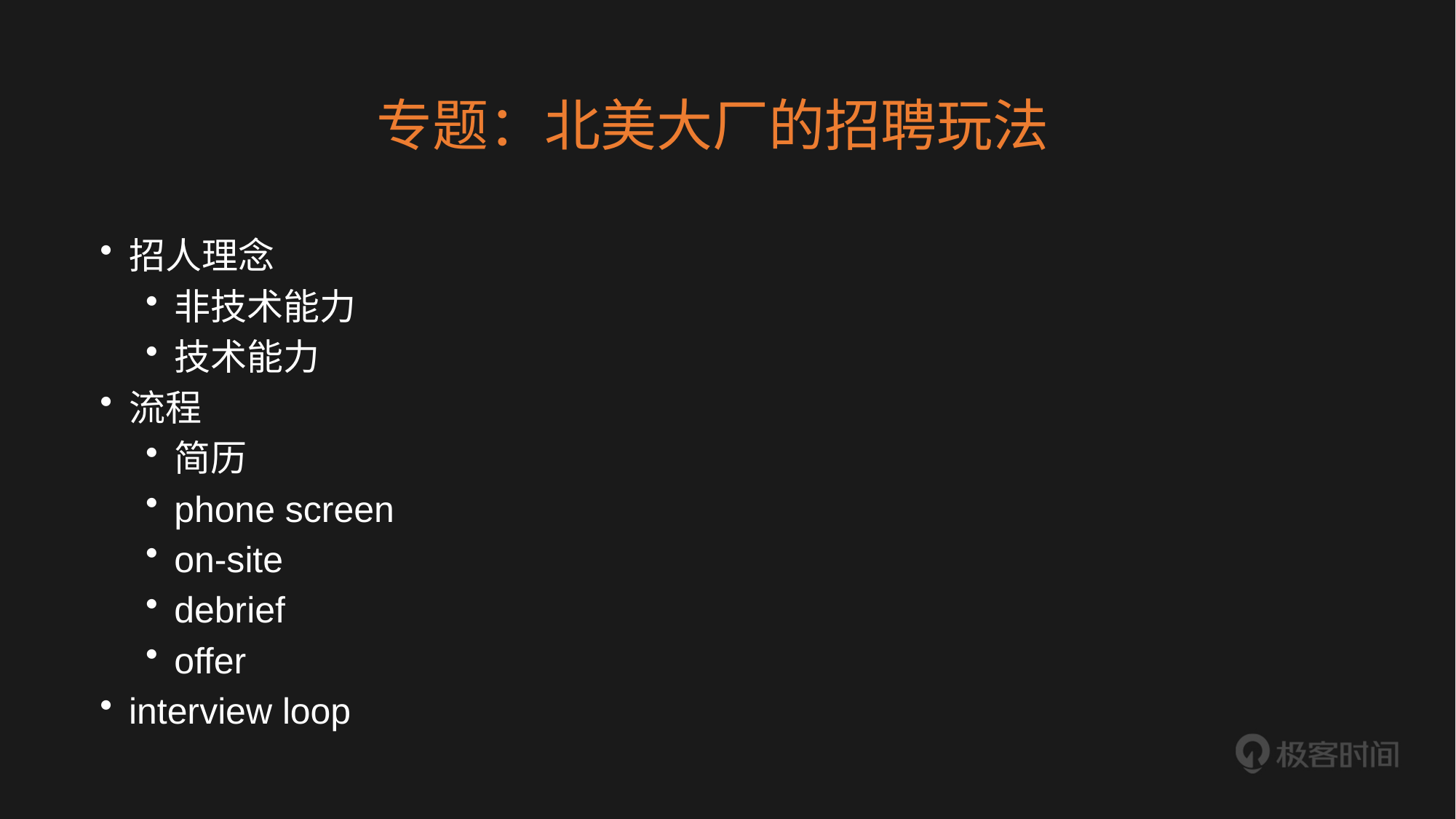

# 专题：北美大厂的招聘玩法
招人理念
非技术能力
技术能力
流程
简历
phone screen
on-site
debrief
offer
interview loop